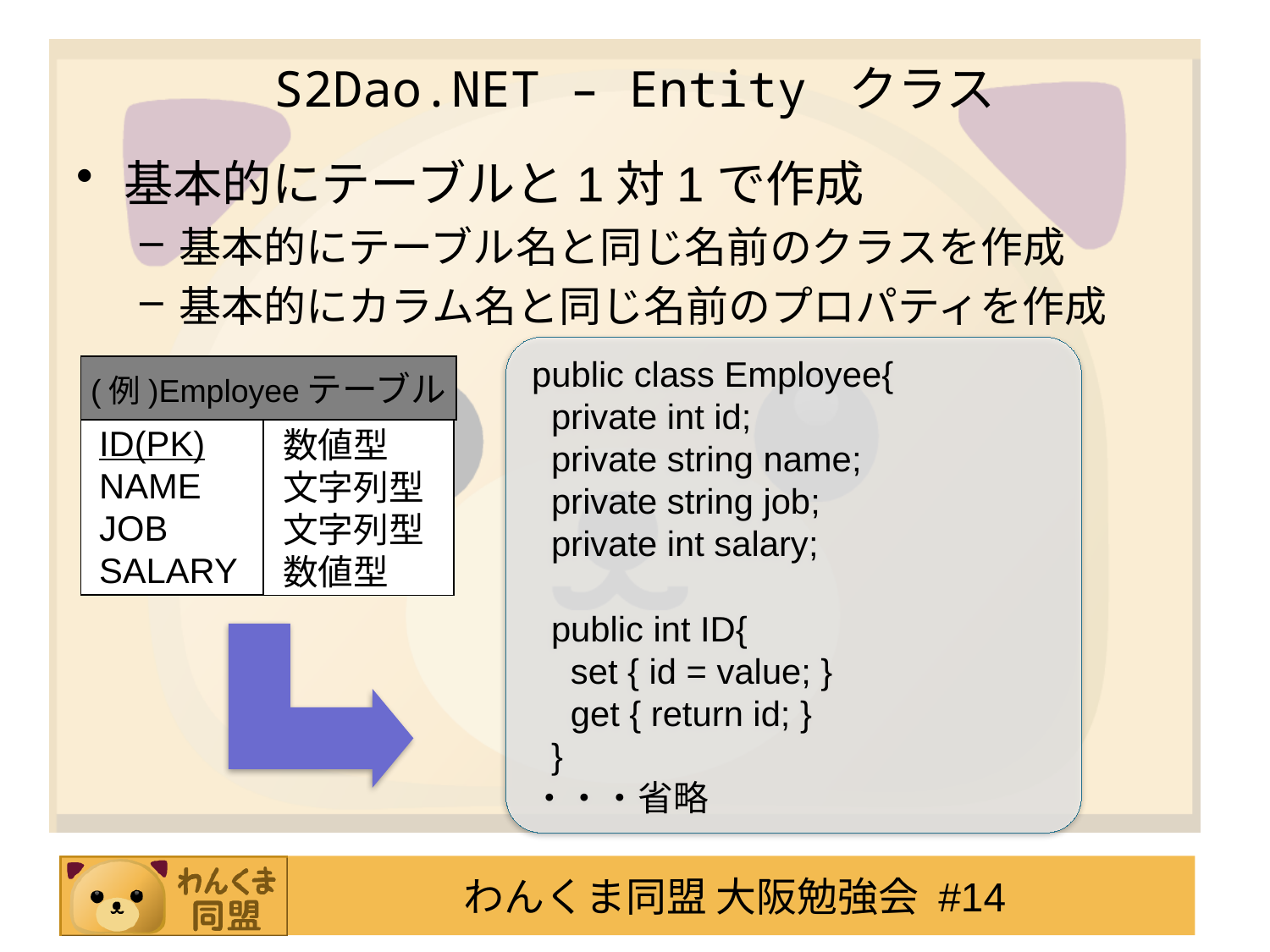

# S2Dao.NET – Entity クラス
基本的にテーブルと1対1で作成
基本的にテーブル名と同じ名前のクラスを作成
基本的にカラム名と同じ名前のプロパティを作成
public class Employee{
  private int id;
  private string name;
  private string job;
  private int salary;

  public int ID{
    set { id = value; }
    get { return id; }
  }
・・・省略
(例)Employeeテーブル
ID(PK)
NAME
JOB
SALARY
数値型
文字列型
文字列型
数値型